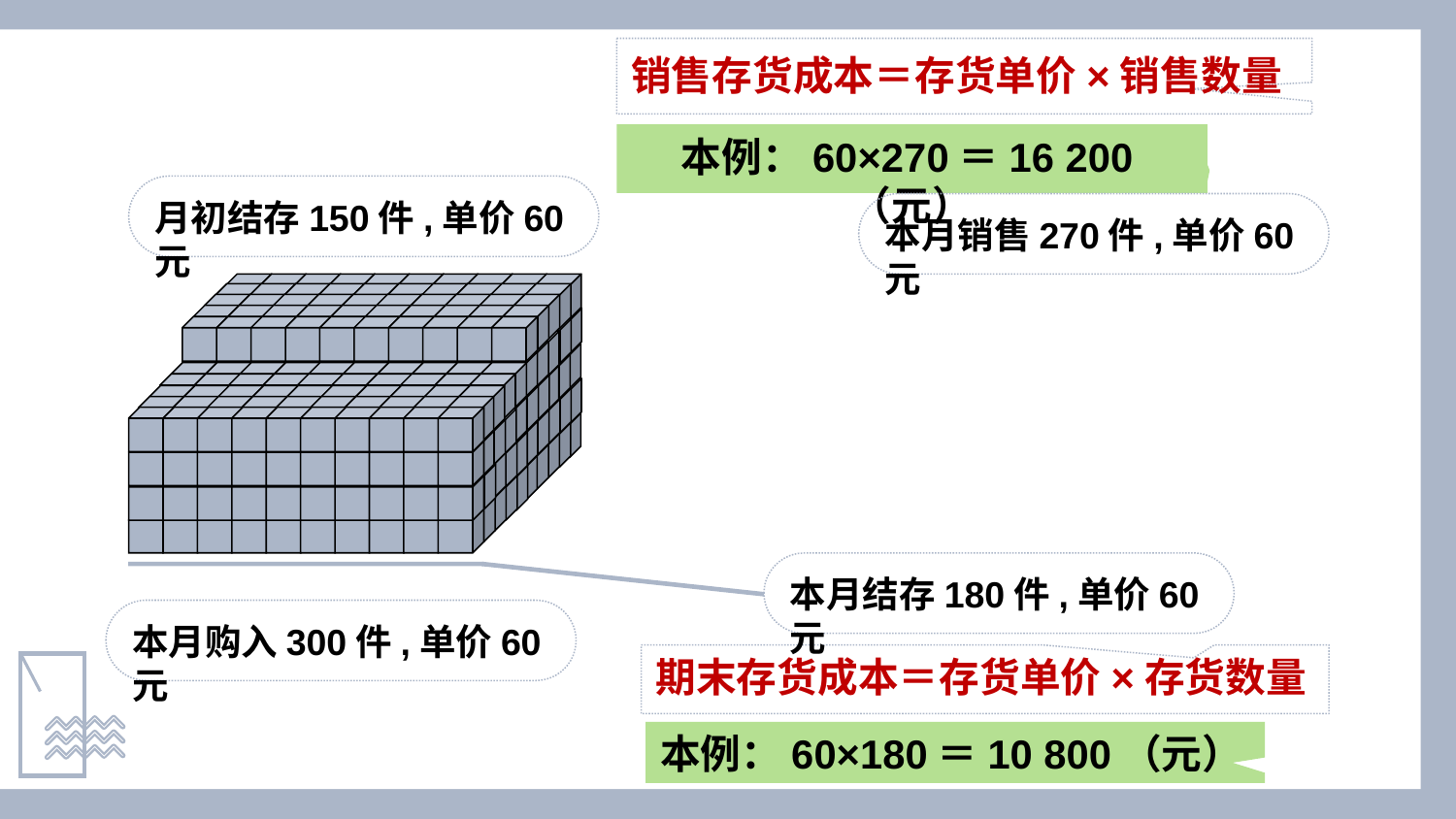

销售存货成本＝存货单价×销售数量
本例：60×270＝16 200（元）
月初结存150件,单价60元
本月销售270件,单价60元

本月结存180件,单价60元

本月购入300件,单价60元
期末存货成本＝存货单价×存货数量
本例：60×180＝10 800（元）